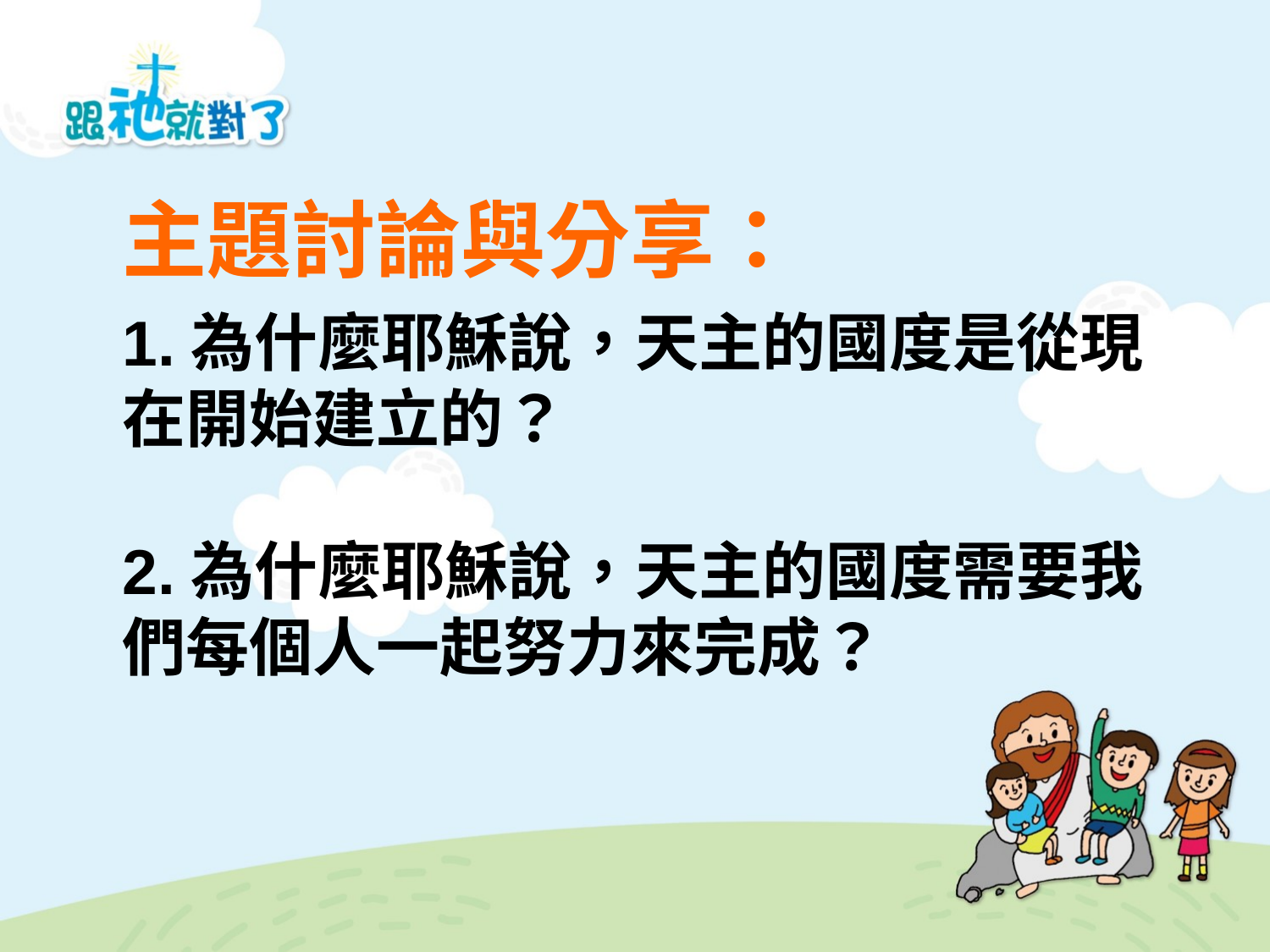

主題討論與分享：
1.為什麼耶穌說，天主的國度是從現在開始建立的？

2.為什麼耶穌說，天主的國度需要我們每個人一起努力來完成？